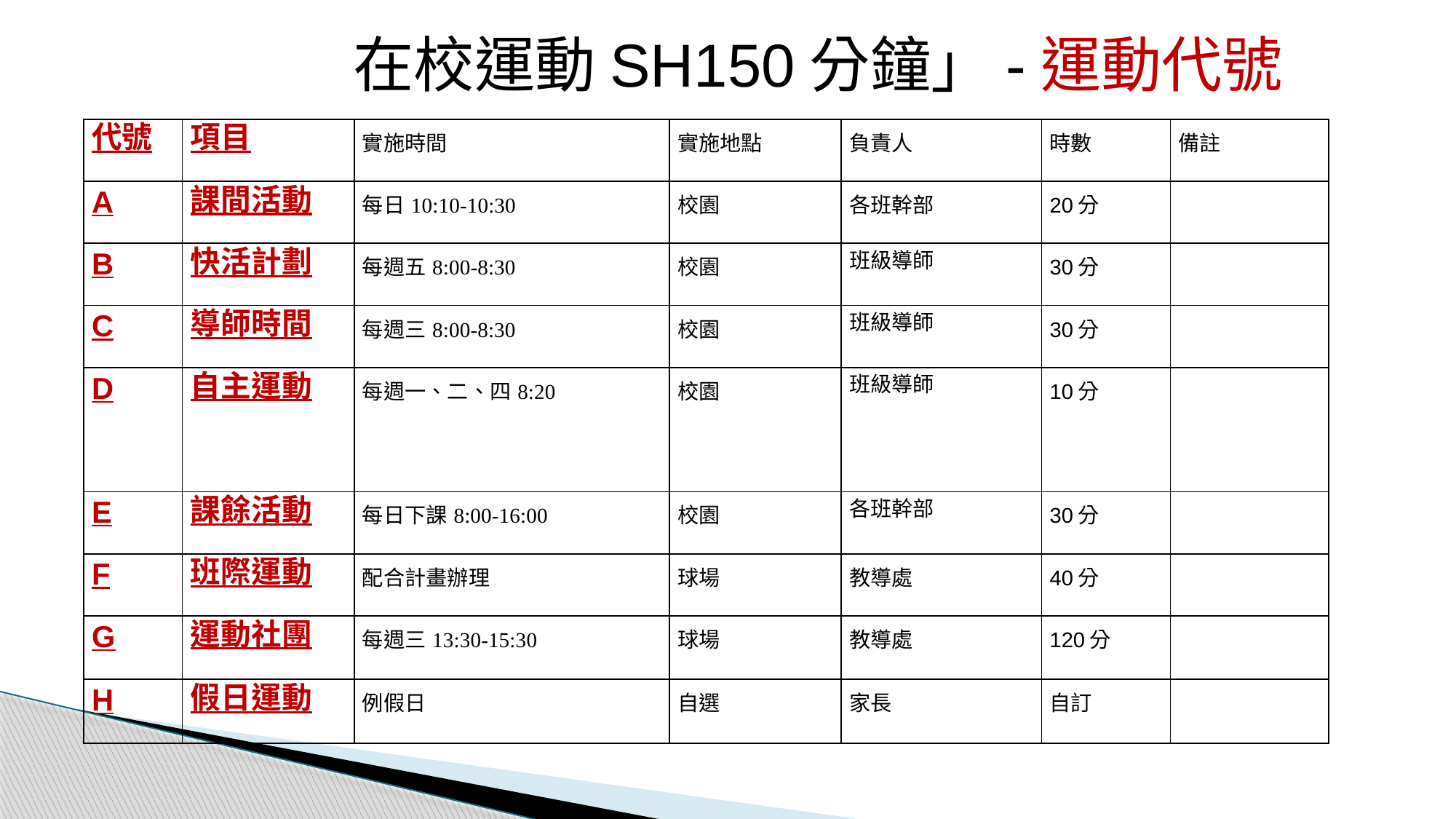

在校運動SH150分鐘」-運動代號
| 代號 | 項目 | 實施時間 | 實施地點 | 負責人 | 時數 | 備註 |
| --- | --- | --- | --- | --- | --- | --- |
| A | 課間活動 | 每日10:10-10:30 | 校園 | 各班幹部 | 20分 |  |
| B | 快活計劃 | 每週五8:00-8:30 | 校園 | 班級導師 | 30分 |  |
| C | 導師時間 | 每週三8:00-8:30 | 校園 | 班級導師 | 30分 |  |
| D | 自主運動 | 每週一、二、四8:20 | 校園 | 班級導師 | 10分 |  |
| E | 課餘活動 | 每日下課8:00-16:00 | 校園 | 各班幹部 | 30分 |  |
| F | 班際運動 | 配合計畫辦理 | 球場 | 教導處 | 40分 |  |
| G | 運動社團 | 每週三13:30-15:30 | 球場 | 教導處 | 120分 |  |
| H | 假日運動 | 例假日 | 自選 | 家長 | 自訂 |  |